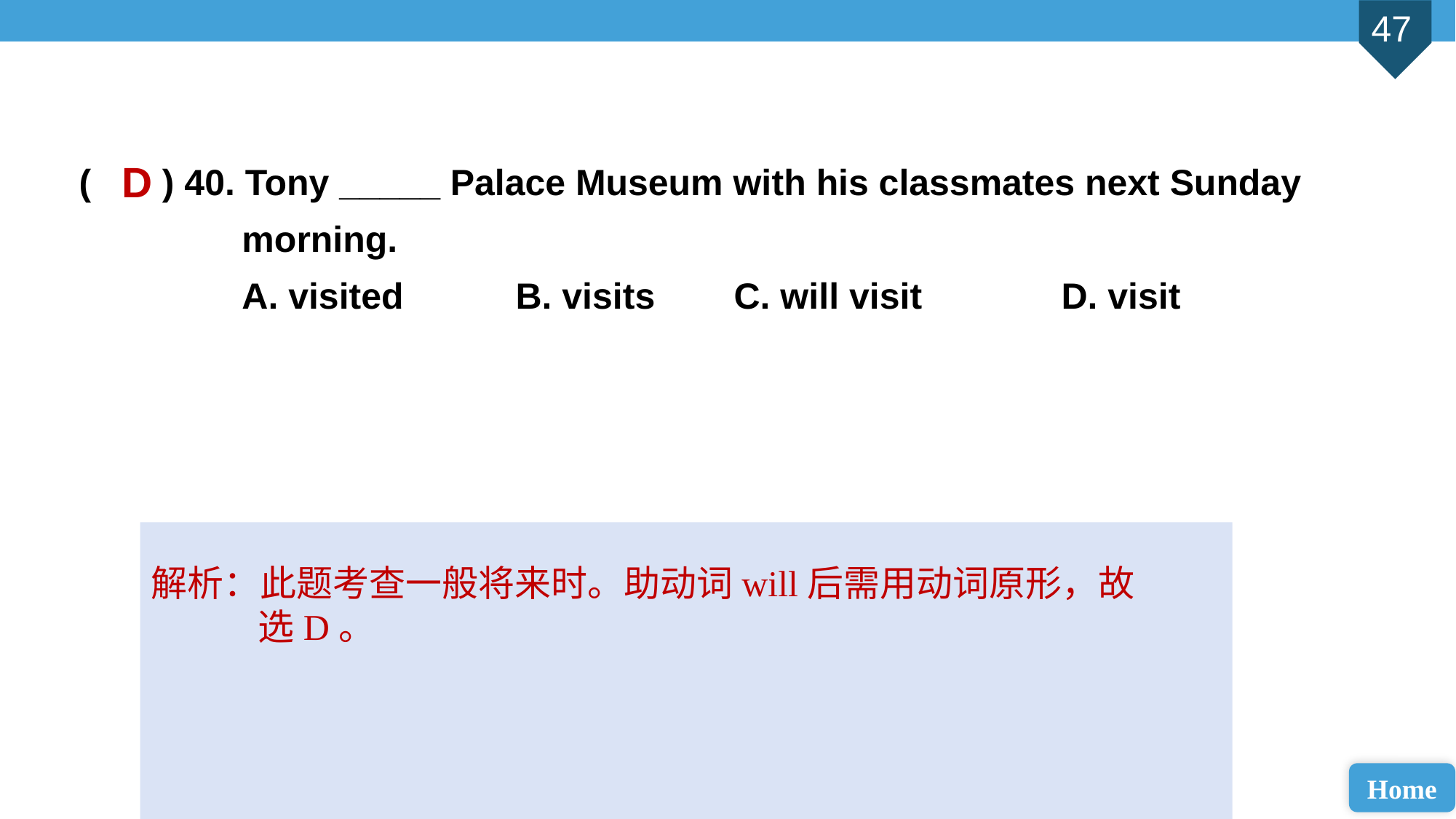

(       ) 40. Tony _____ Palace Museum with his classmates next Sunday
                morning.
                A. visited 	B. visits 	C. will visit 		D. visit
D

解析：此题考查一般将来时。助动词will后需用动词原形，故选D。